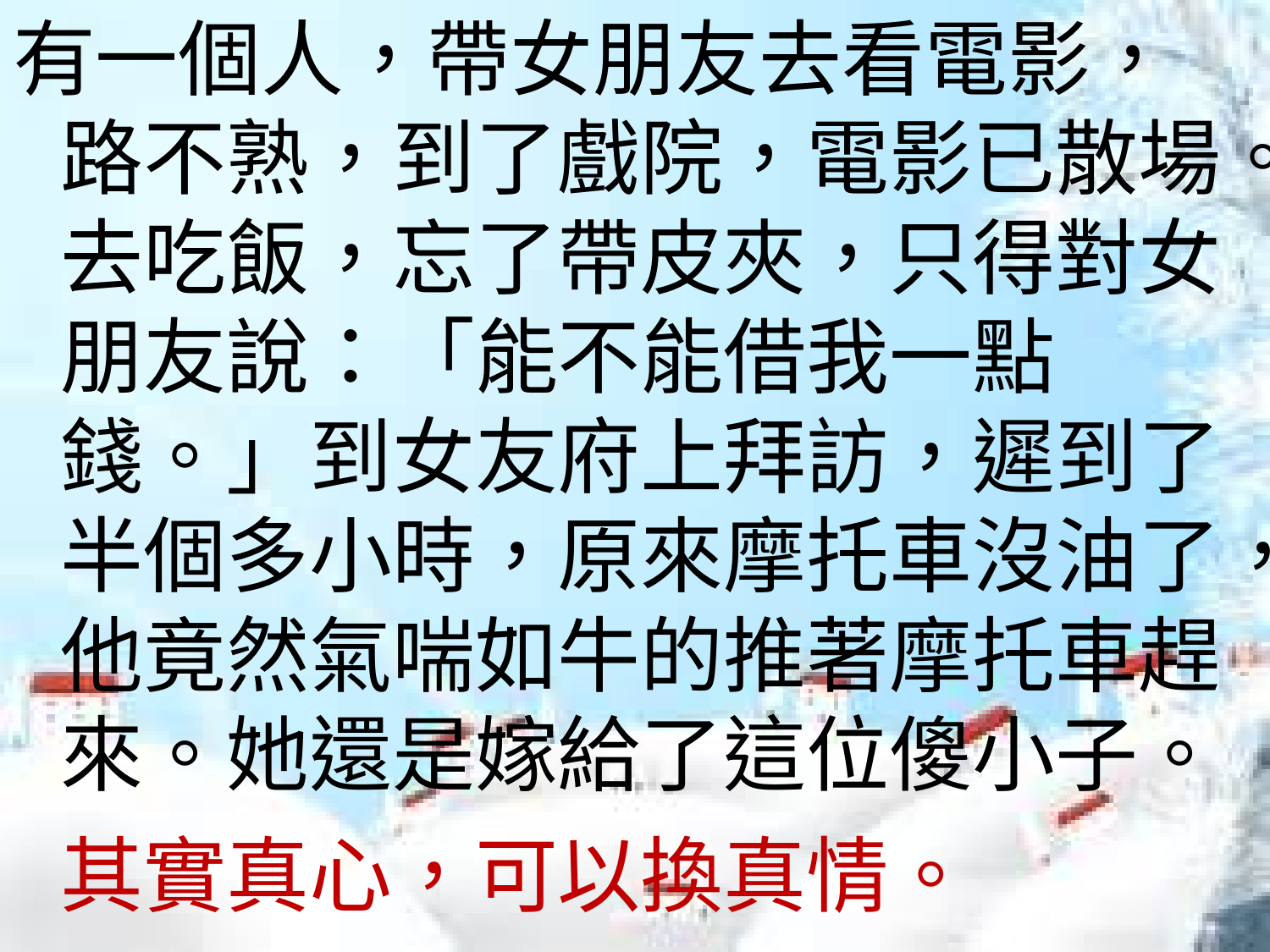

有一個人，帶女朋友去看電影，路不熟，到了戲院，電影已散場。去吃飯，忘了帶皮夾，只得對女朋友說：「能不能借我一點錢。」到女友府上拜訪，遲到了半個多小時，原來摩托車沒油了，他竟然氣喘如牛的推著摩托車趕來。她還是嫁給了這位傻小子。其實真心，可以換真情。